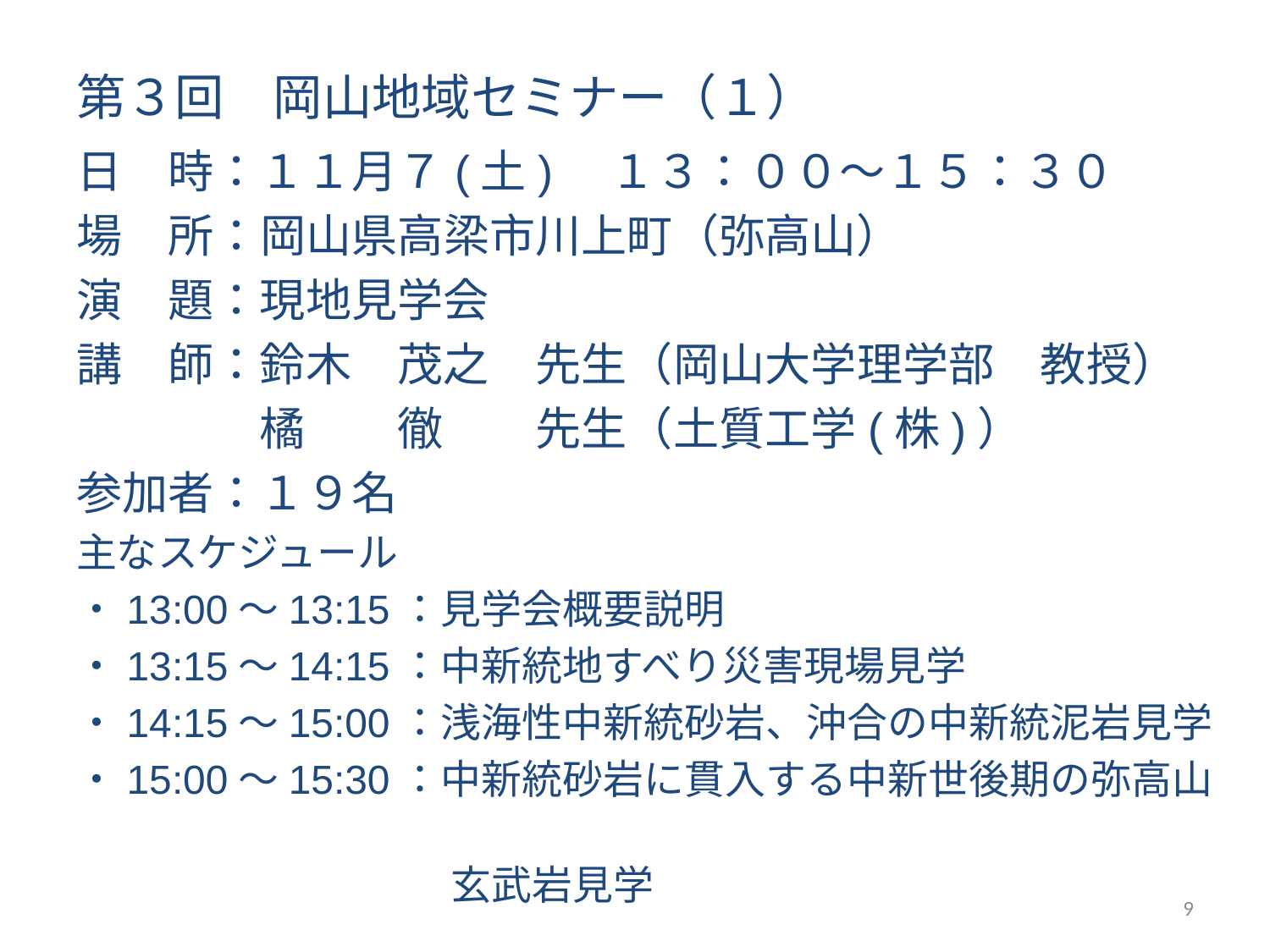

# 第３回　岡山地域セミナー（１）
日　時：１１月７(土)　１３：００～１５：３０
場　所：岡山県高梁市川上町（弥高山）
演　題：現地見学会
講　師：鈴木　茂之　先生（岡山大学理学部　教授）
　　　　橘　　徹　　先生（土質工学(株)）
参加者：１９名
主なスケジュール
・13:00～13:15：見学会概要説明
・13:15～14:15：中新統地すべり災害現場見学
・14:15～15:00：浅海性中新統砂岩、沖合の中新統泥岩見学
・15:00～15:30：中新統砂岩に貫入する中新世後期の弥高山
　　　　　　　　　 玄武岩見学

9